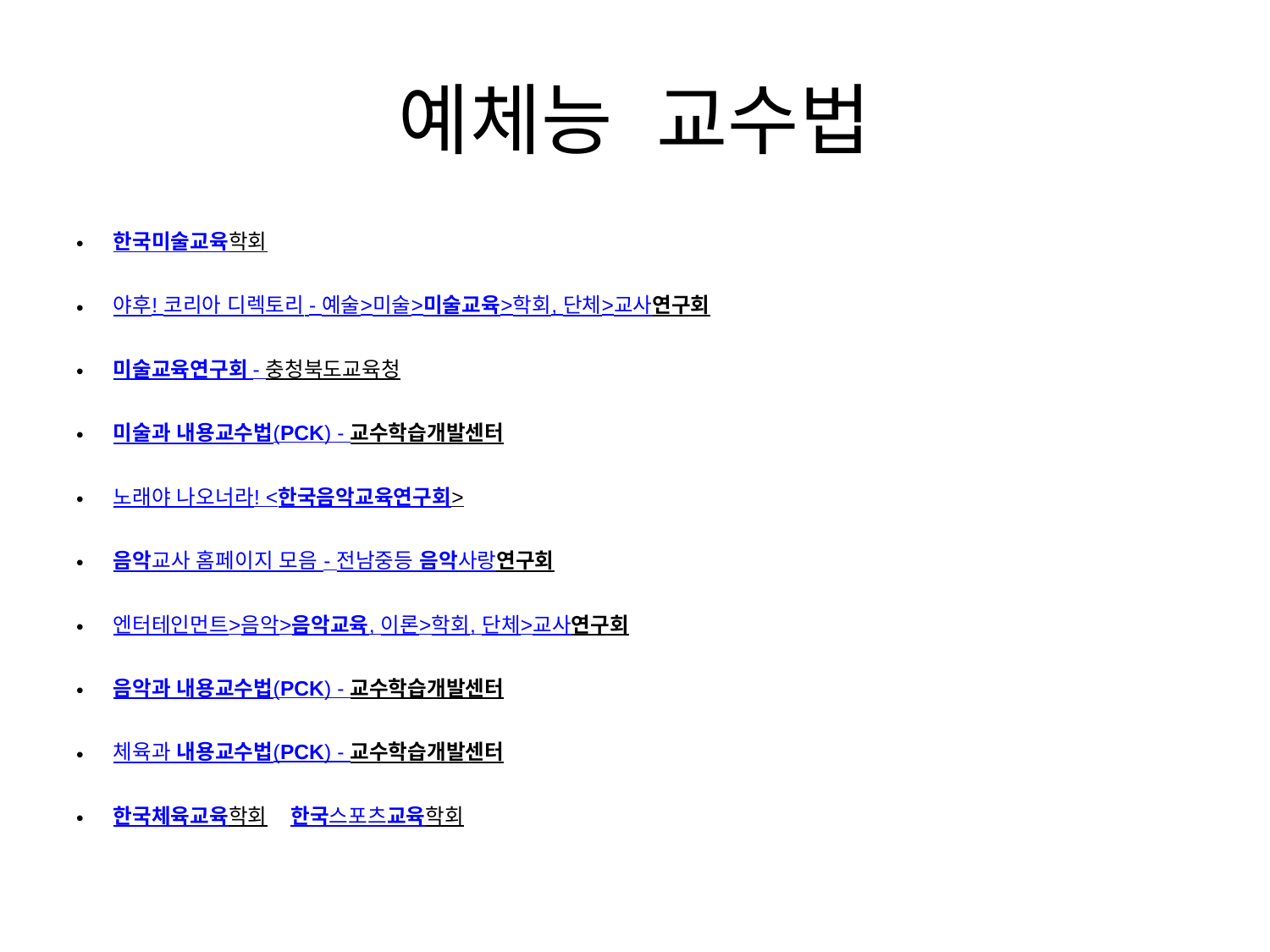

# 예체능  교수법
한국미술교육학회

야후! 코리아 디렉토리 - 예술>미술>미술교육>학회, 단체>교사연구회

미술교육연구회 - 충청북도교육청

미술과 내용교수법(PCK) - 교수학습개발센터

노래야 나오너라! <한국음악교육연구회>

음악교사 홈페이지 모음 - 전남중등 음악사랑연구회

엔터테인먼트>음악>음악교육, 이론>학회, 단체>교사연구회

음악과 내용교수법(PCK) - 교수학습개발센터

체육과 내용교수법(PCK) - 교수학습개발센터

한국체육교육학회     한국스포츠교육학회